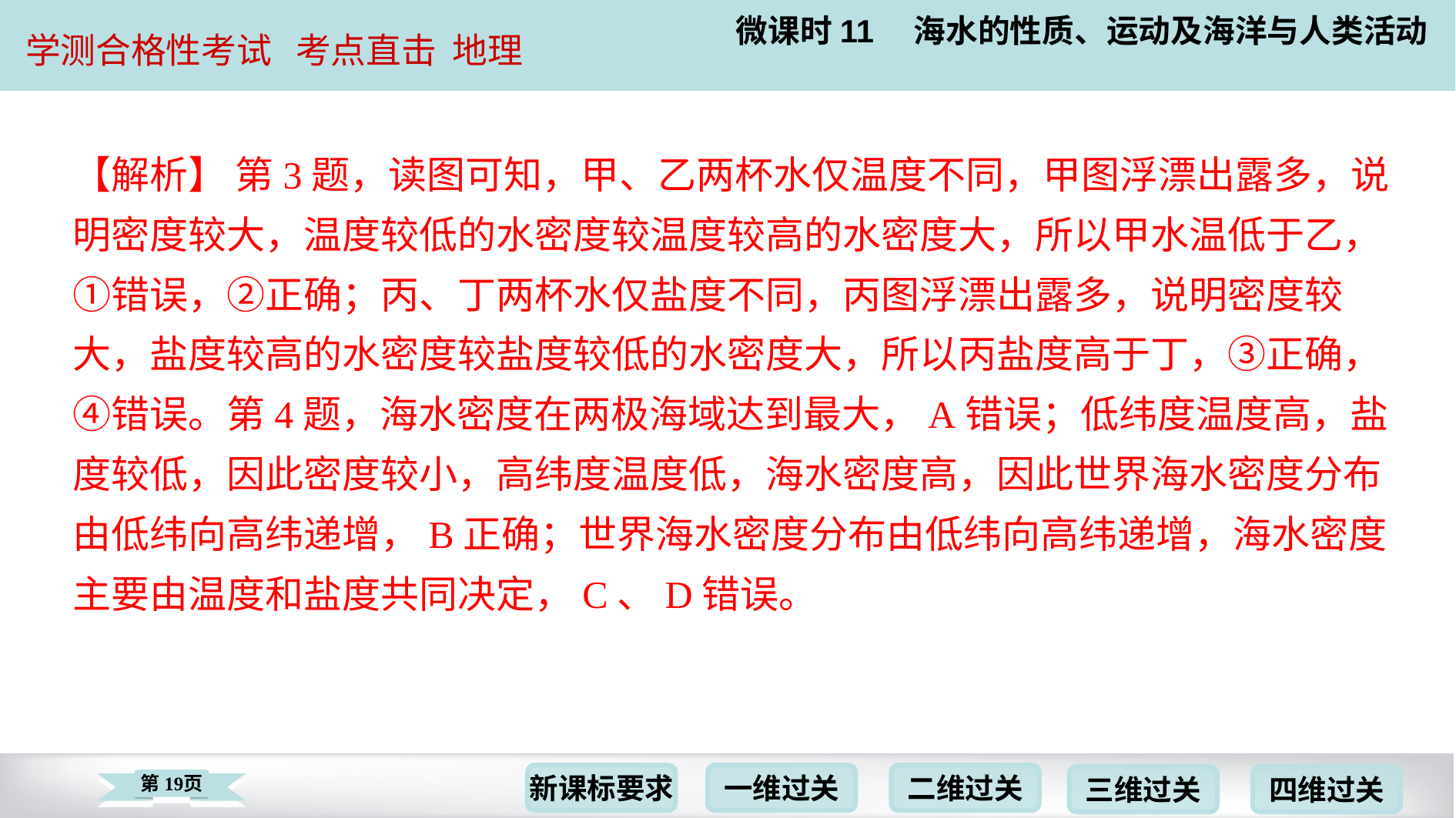

【解析】 第3题，读图可知，甲、乙两杯水仅温度不同，甲图浮漂出露多，说
明密度较大，温度较低的水密度较温度较高的水密度大，所以甲水温低于乙，
①错误，②正确；丙、丁两杯水仅盐度不同，丙图浮漂出露多，说明密度较
大，盐度较高的水密度较盐度较低的水密度大，所以丙盐度高于丁，③正确，
④错误。第4题，海水密度在两极海域达到最大，A错误；低纬度温度高，盐
度较低，因此密度较小，高纬度温度低，海水密度高，因此世界海水密度分布
由低纬向高纬递增，B正确；世界海水密度分布由低纬向高纬递增，海水密度
主要由温度和盐度共同决定，C、D错误。